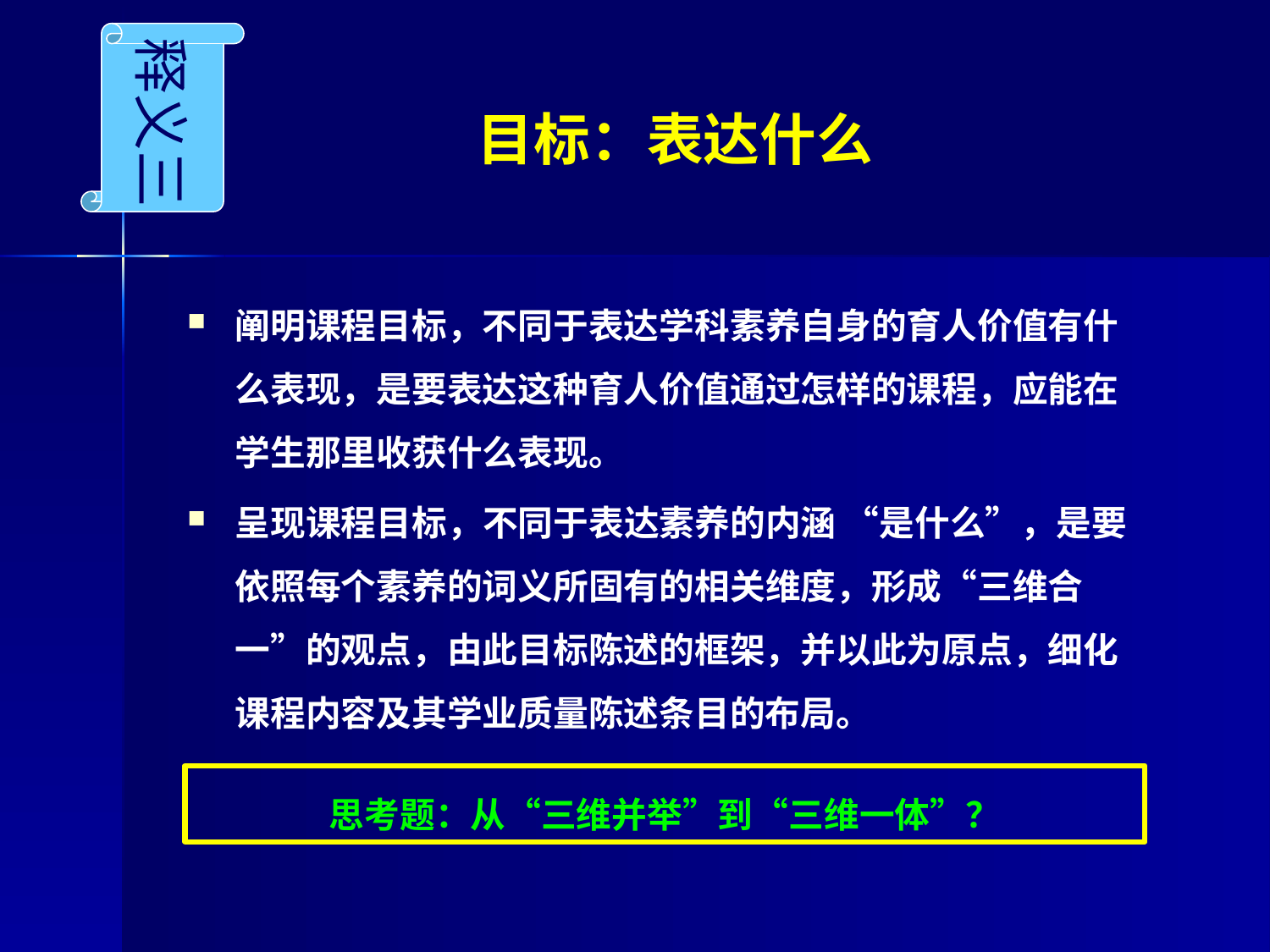

释义三
# 目标：表达什么
阐明课程目标，不同于表达学科素养自身的育人价值有什么表现，是要表达这种育人价值通过怎样的课程，应能在学生那里收获什么表现。
呈现课程目标，不同于表达素养的内涵 “是什么”，是要依照每个素养的词义所固有的相关维度，形成“三维合一”的观点，由此目标陈述的框架，并以此为原点，细化课程内容及其学业质量陈述条目的布局。

思考题：从“三维并举”到“三维一体”？